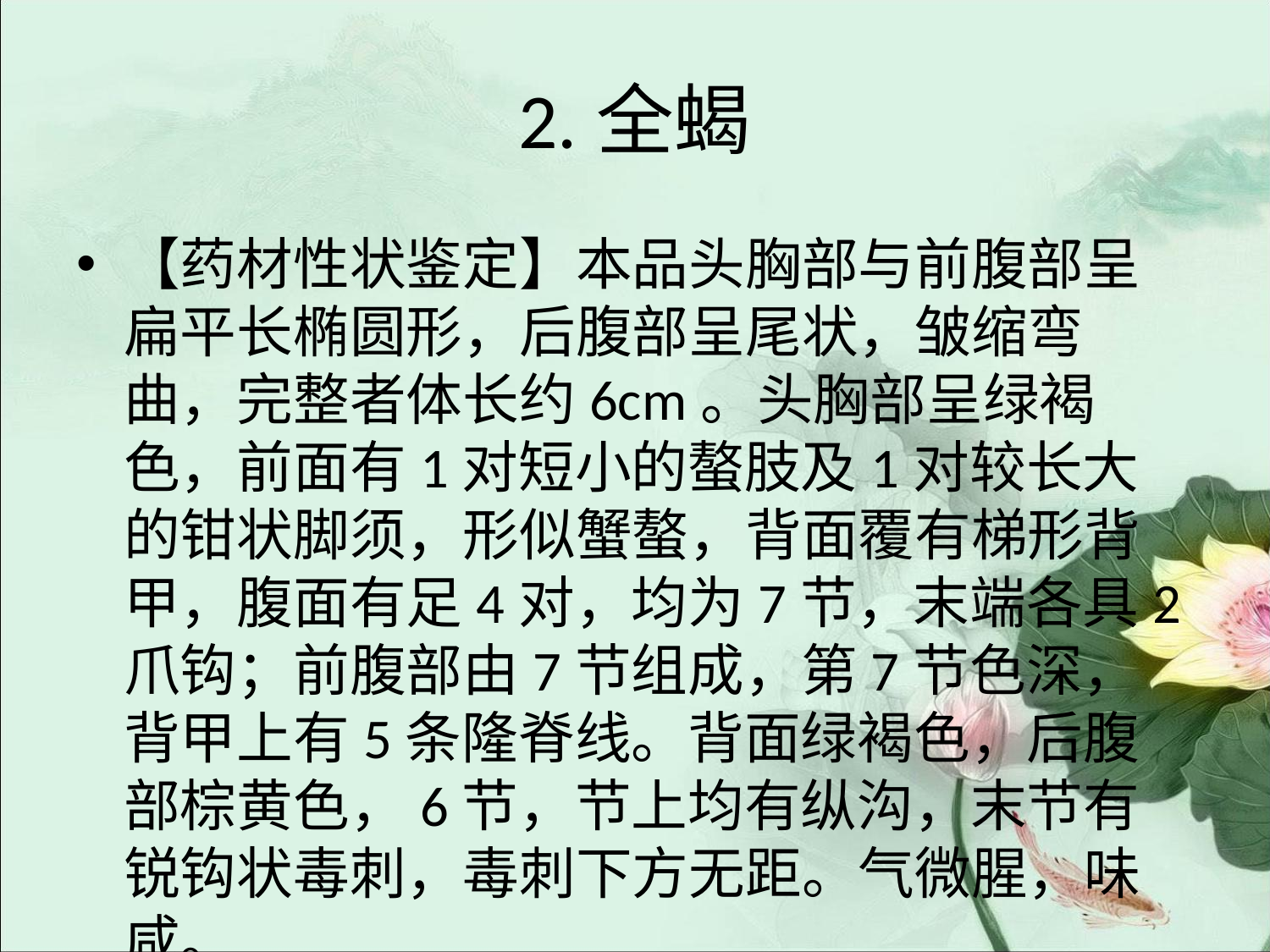

# 2.全蝎
【药材性状鉴定】本品头胸部与前腹部呈扁平长椭圆形，后腹部呈尾状，皱缩弯曲，完整者体长约6cm。头胸部呈绿褐色，前面有1对短小的螯肢及1对较长大的钳状脚须，形似蟹螯，背面覆有梯形背甲，腹面有足4对，均为7节，末端各具2爪钩；前腹部由7节组成，第7节色深，背甲上有5条隆脊线。背面绿褐色，后腹部棕黄色，6节，节上均有纵沟，末节有锐钩状毒刺，毒刺下方无距。气微腥，味咸。